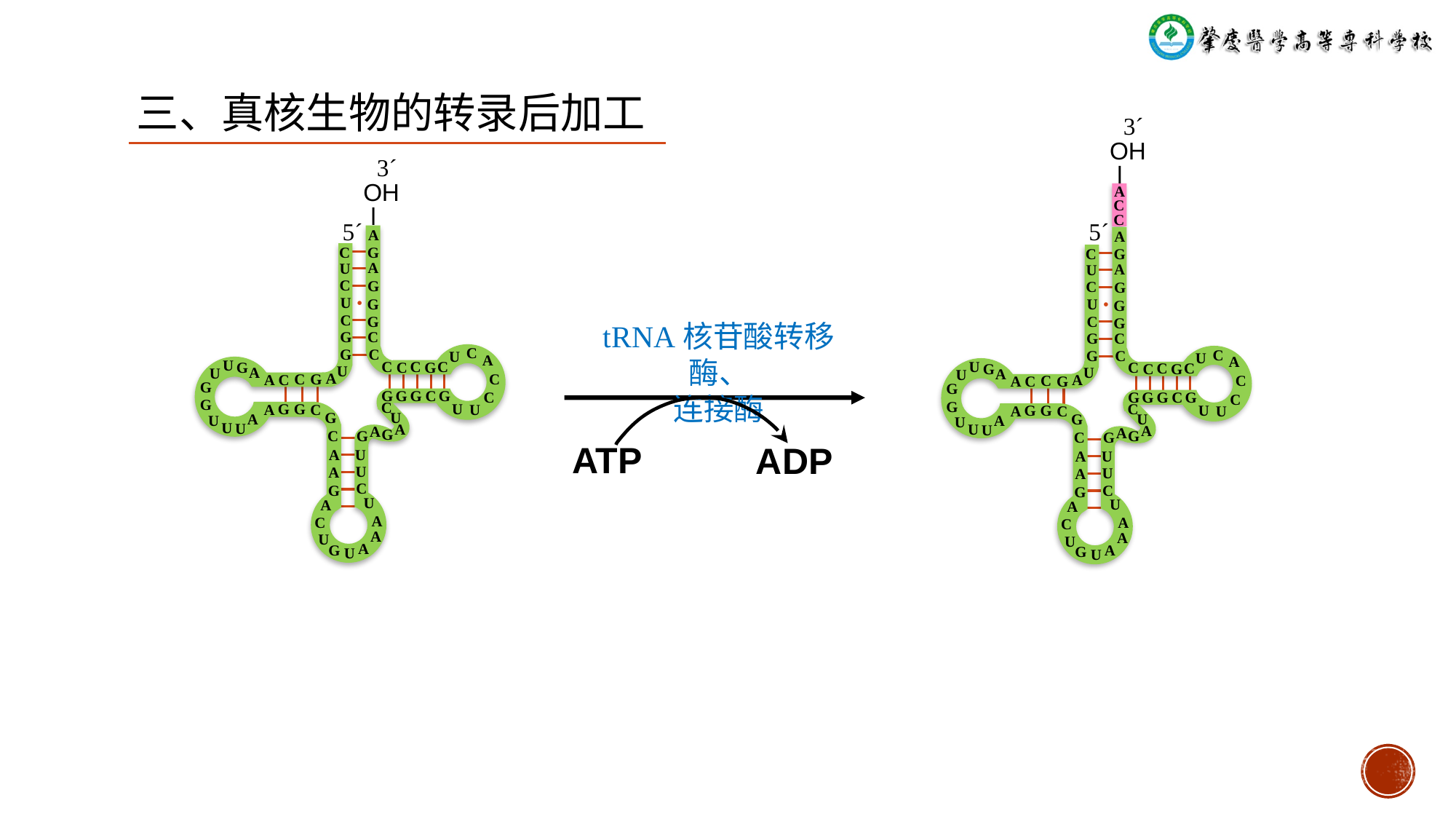

三、真核生物的转录后加工
3´
OH
 ǀ
A

C
C
5´
A

C
G
A
U
C
G
U
•
G
C
G
G
C
C
C
G
U
A
U
C
C
C
G
G
C
U
A
U
A
C
C
G
C
A
G
G
G
C
G
G
C
G
C
G
U
G
A
C
U
G
U
A
U
U
U
A
A
G
C
G
A
U
U
A
C
G
U
A
A
C
A
U
A
G
U
3´
OH
 ǀ
5´
A

C
G
A
U
C
G
U
•
G
C
G
G
C
C
C
G
U
A
U
C
C
C
G
G
C
U
A
U
A
C
C
G
C
A
G
G
G
C
G
G
C
G
C
G
U
G
A
C
U
G
U
A
U
U
U
A
A
G
C
G
A
U
U
A
C
G
U
A
A
C
A
U
A
G
U
tRNA核苷酸转移酶、
连接酶

ATP
ADP